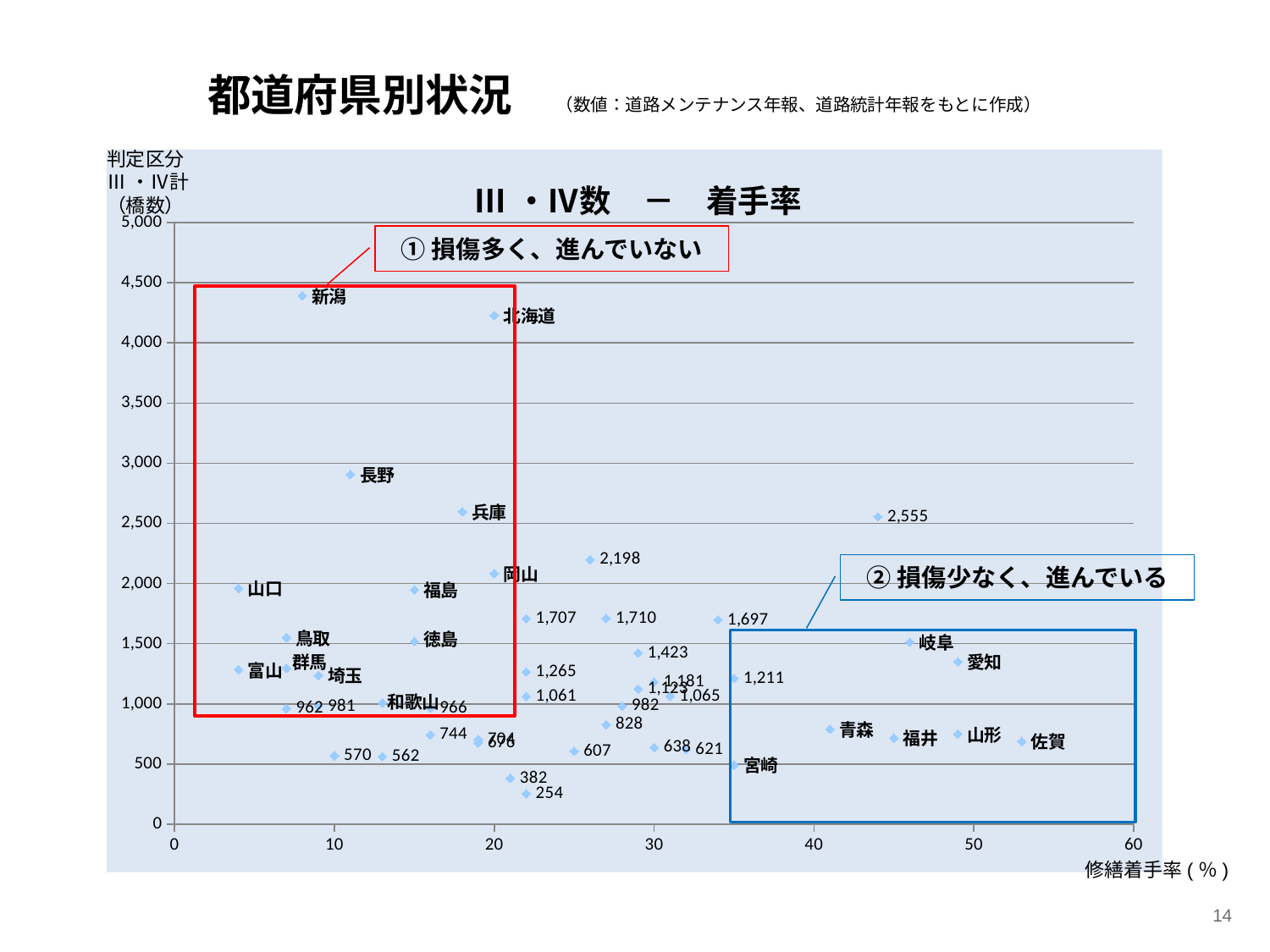

都道府県別状況　（数値：道路メンテナンス年報、道路統計年報をもとに作成）
判定区分
Ⅲ・Ⅳ計（橋数）

### Chart: Ⅲ・Ⅳ数　－　着手率

| Category | Ⅲ・Ⅳ計（橋数） |
|---|---|
①損傷多く、進んでいない

②損傷少なく、進んでいる

修繕着手率(％)
14